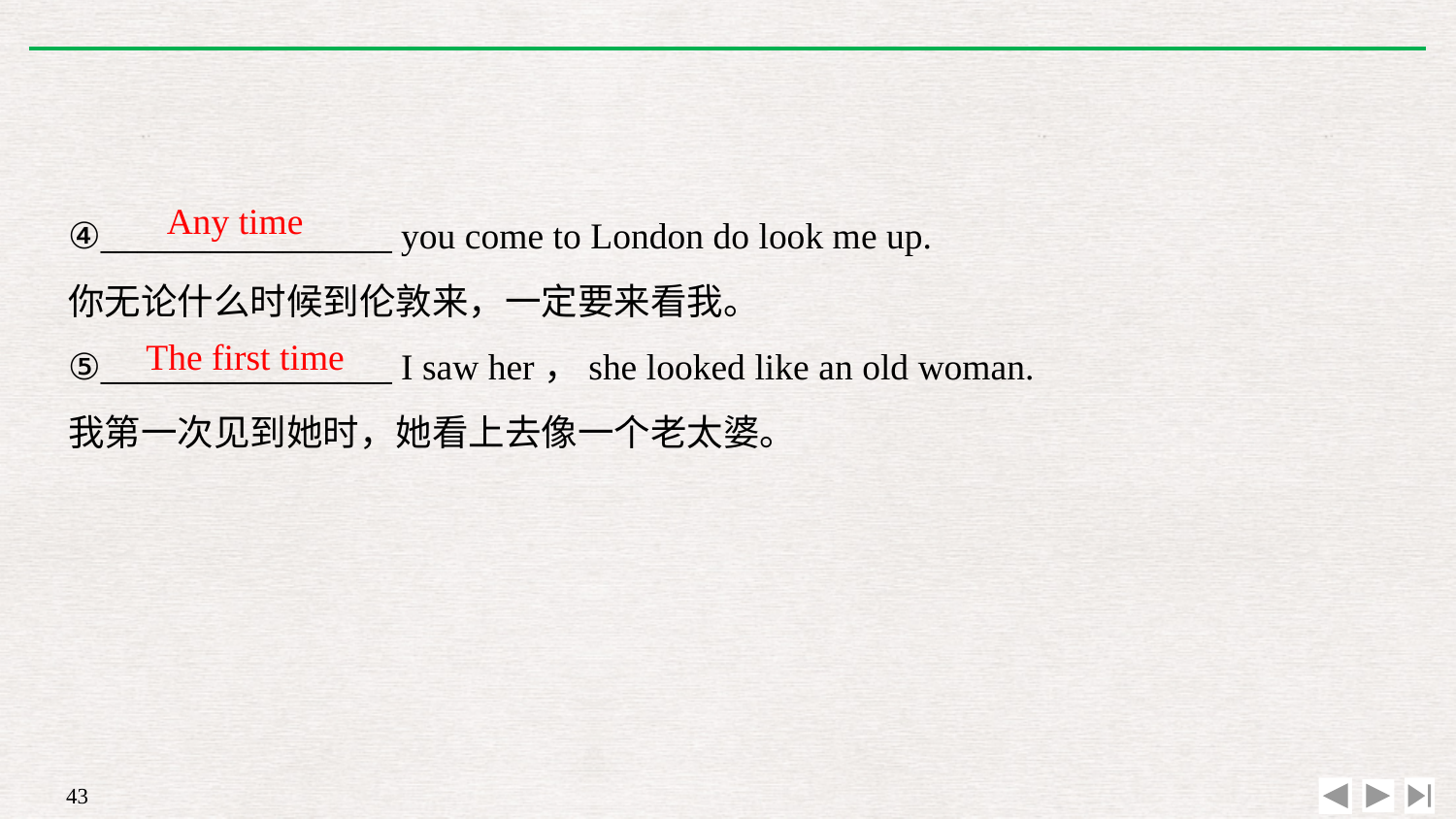

④________________ you come to London do look me up.
你无论什么时候到伦敦来，一定要来看我。
⑤________________ I saw her，she looked like an old woman.
我第一次见到她时，她看上去像一个老太婆。
Any time
The first time